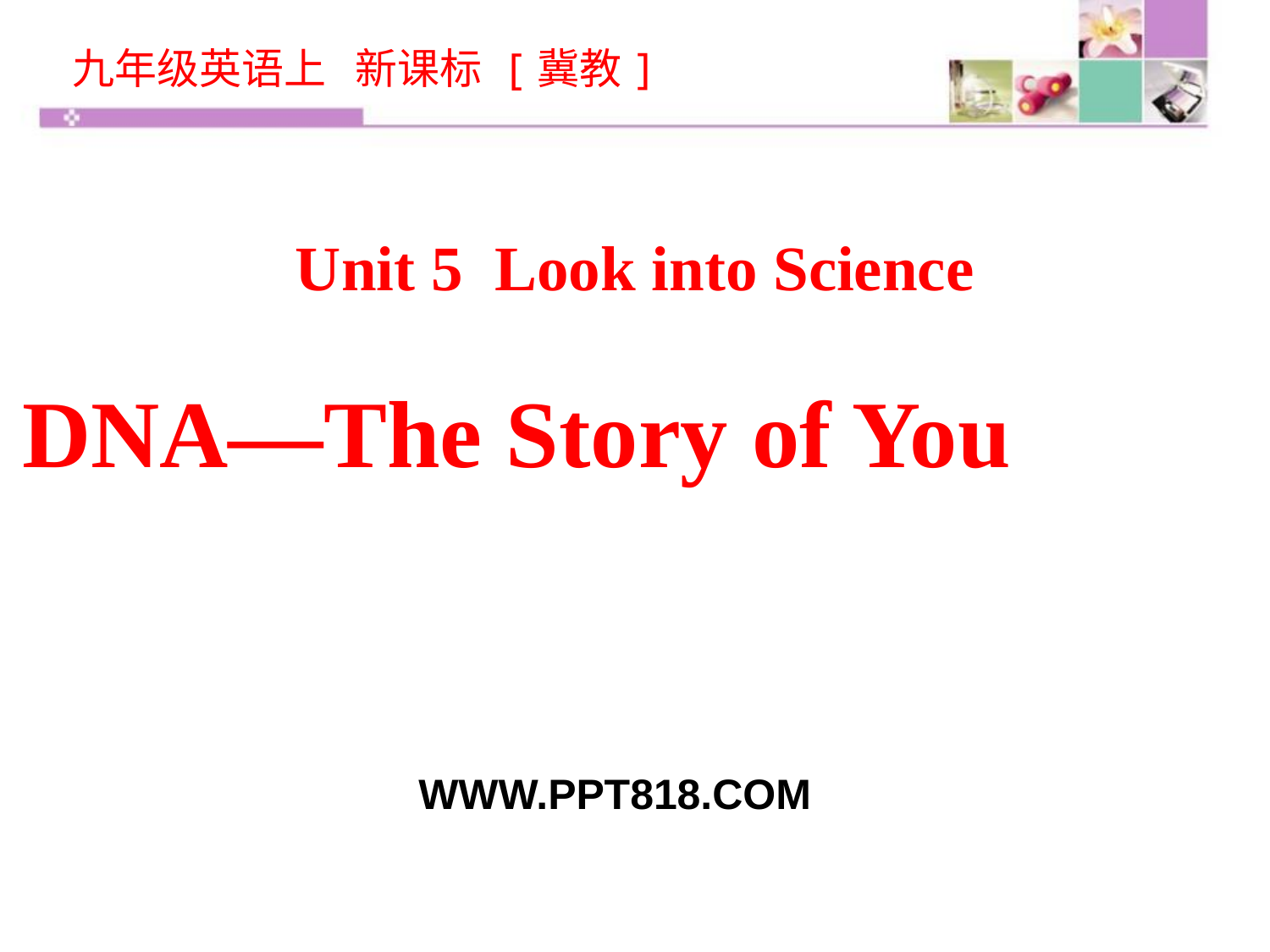

九年级英语上   新课标 [冀教]
Unit 5  Look into Science
DNA—The Story of You
WWW.PPT818.COM